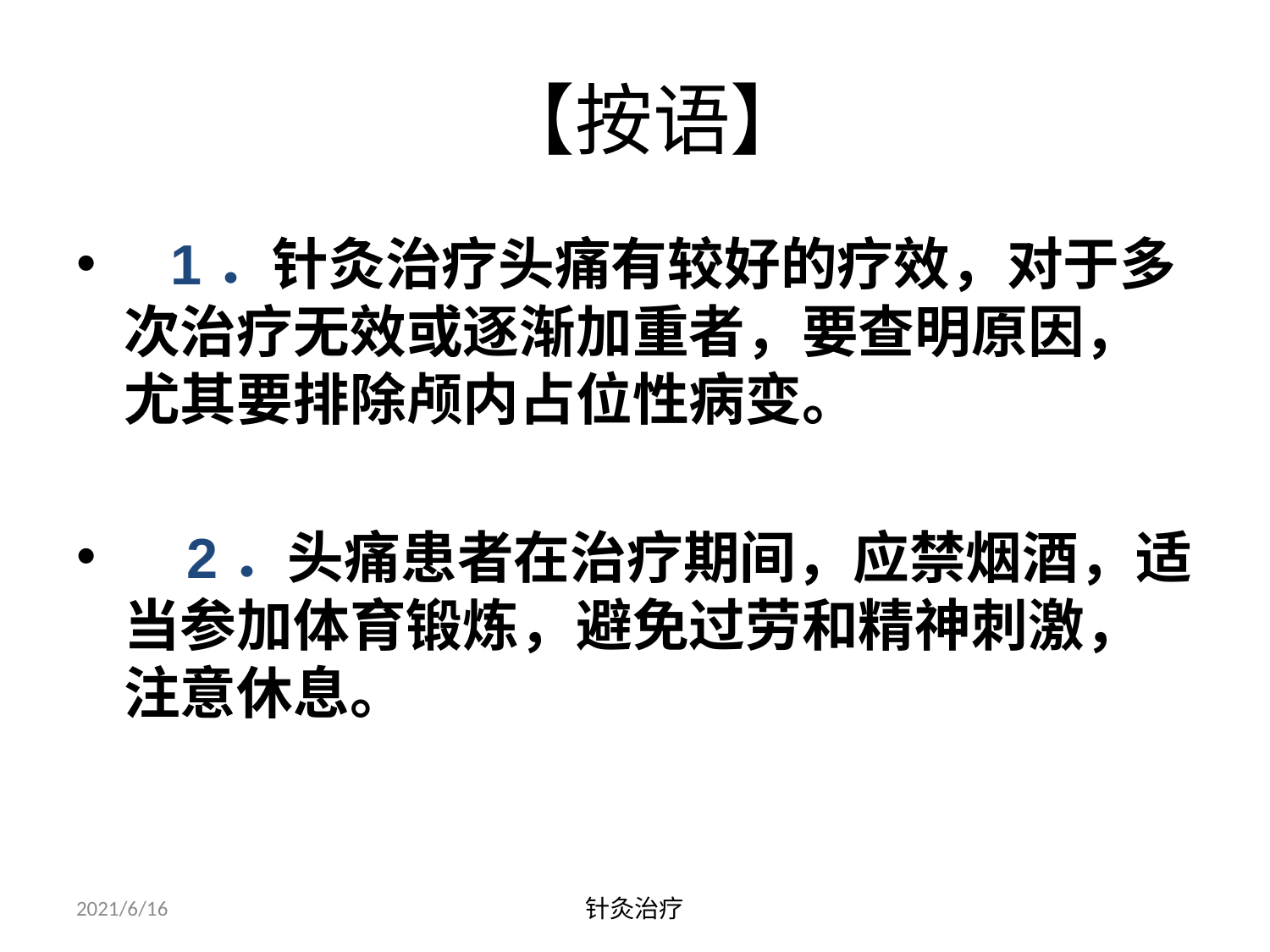

# 【按语】
   1．针灸治疗头痛有较好的疗效，对于多次治疗无效或逐渐加重者，要查明原因，尤其要排除颅内占位性病变。

    2．头痛患者在治疗期间，应禁烟酒，适当参加体育锻炼，避免过劳和精神刺激，注意休息。
2021/6/16
针灸治疗